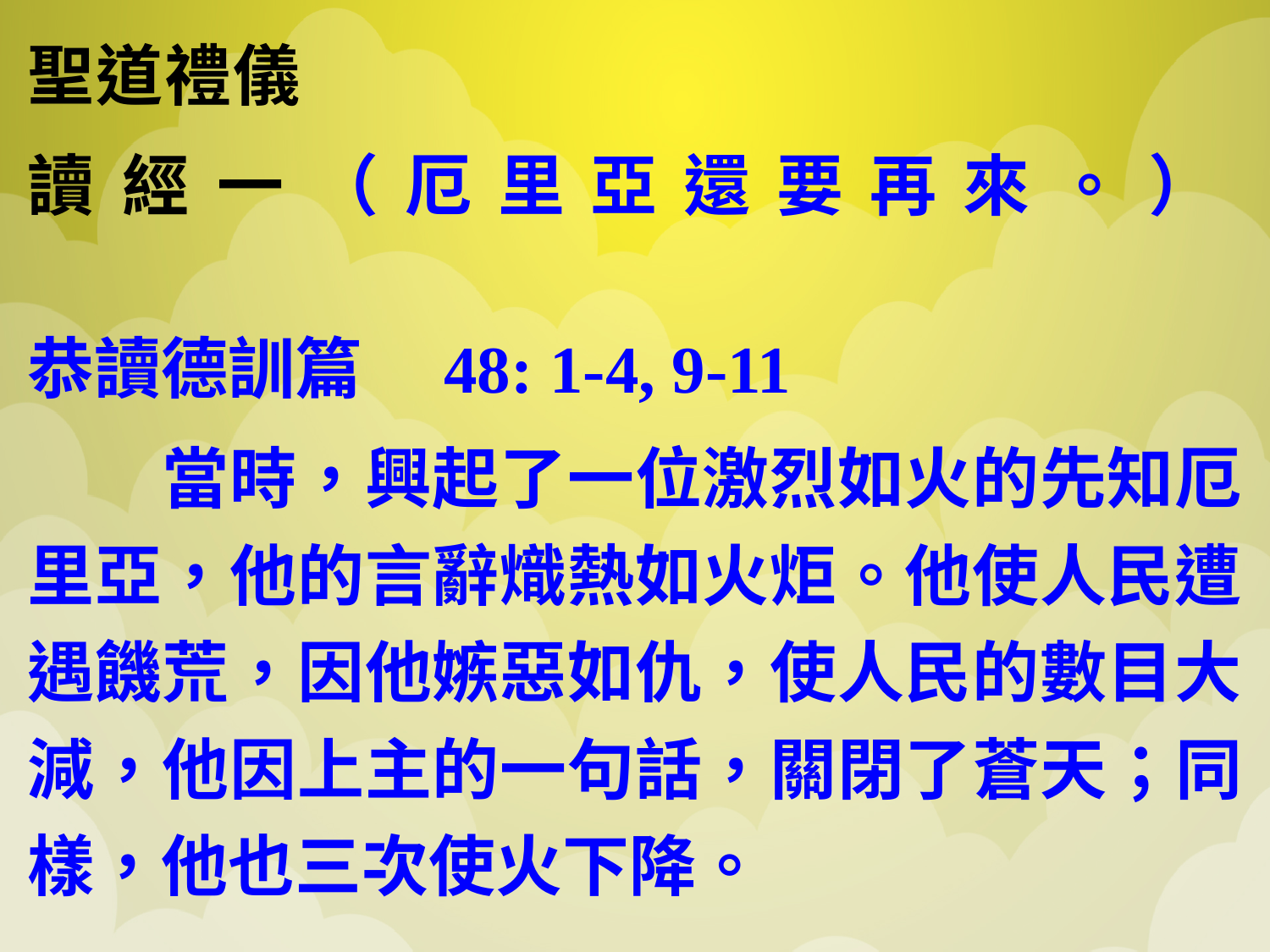

聖道禮儀
讀經一（厄里亞還要再來。）
恭讀德訓篇　48: 1-4, 9-11
　　當時，興起了一位激烈如火的先知厄里亞，他的言辭熾熱如火炬。他使人民遭遇饑荒，因他嫉惡如仇，使人民的數目大減，他因上主的一句話，關閉了蒼天；同樣，他也三次使火下降。